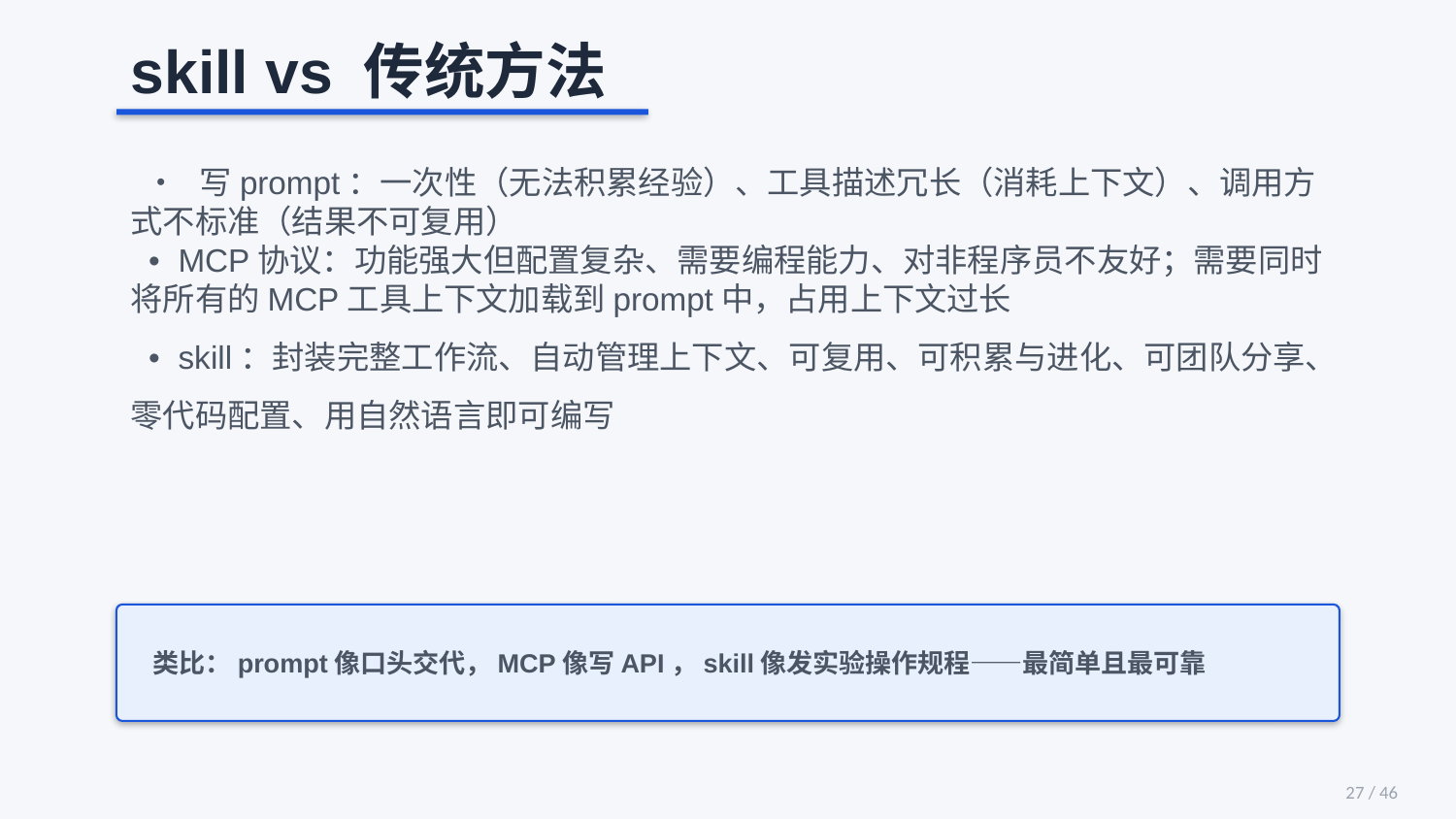

skill vs 传统方法

  •  写prompt：一次性（无法积累经验）、工具描述冗长（消耗上下文）、调用方式不标准（结果不可复用）
  •  MCP协议：功能强大但配置复杂、需要编程能力、对非程序员不友好；需要同时将所有的MCP工具上下文加载到prompt中，占用上下文过长
  •  skill：封装完整工作流、自动管理上下文、可复用、可积累与进化、可团队分享、零代码配置、用自然语言即可编写

类比：prompt像口头交代，MCP像写API，skill像发实验操作规程——最简单且最可靠
27 / 46